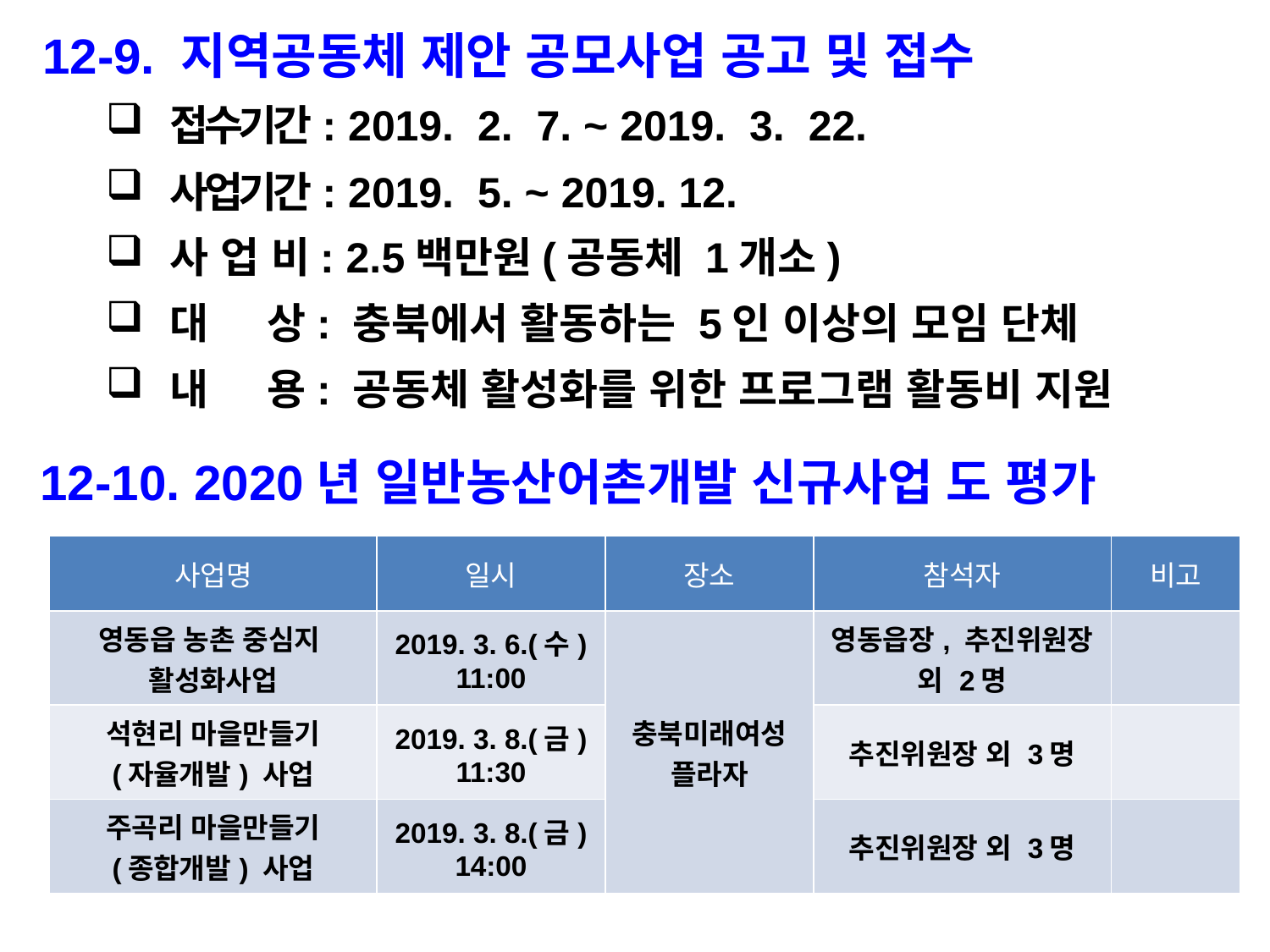

12-9. 지역공동체 제안 공모사업 공고 및 접수
접수기간: 2019.  2.  7. ~ 2019.  3.  22.
사업기간: 2019.  5. ~ 2019. 12.
사 업 비: 2.5백만원(공동체 1개소)
대     상: 충북에서 활동하는 5인 이상의 모임 단체
내     용: 공동체 활성화를 위한 프로그램 활동비 지원

  12-10. 2020년 일반농산어촌개발 신규사업 도 평가

| 사업명 | 일시 | 장소 | 참석자 | 비고 |
| --- | --- | --- | --- | --- |
| 영동읍 농촌 중심지 활성화사업 | 2019. 3. 6.(수) 11:00 | 충북미래여성 플라자 | 영동읍장, 추진위원장 외 2명 |  |
| 석현리 마을만들기 (자율개발) 사업 | 2019. 3. 8.(금) 11:30 |  | 추진위원장 외 3명 |  |
| 주곡리 마을만들기 (종합개발) 사업 | 2019. 3. 8.(금) 14:00 |  | 추진위원장 외 3명 |  |